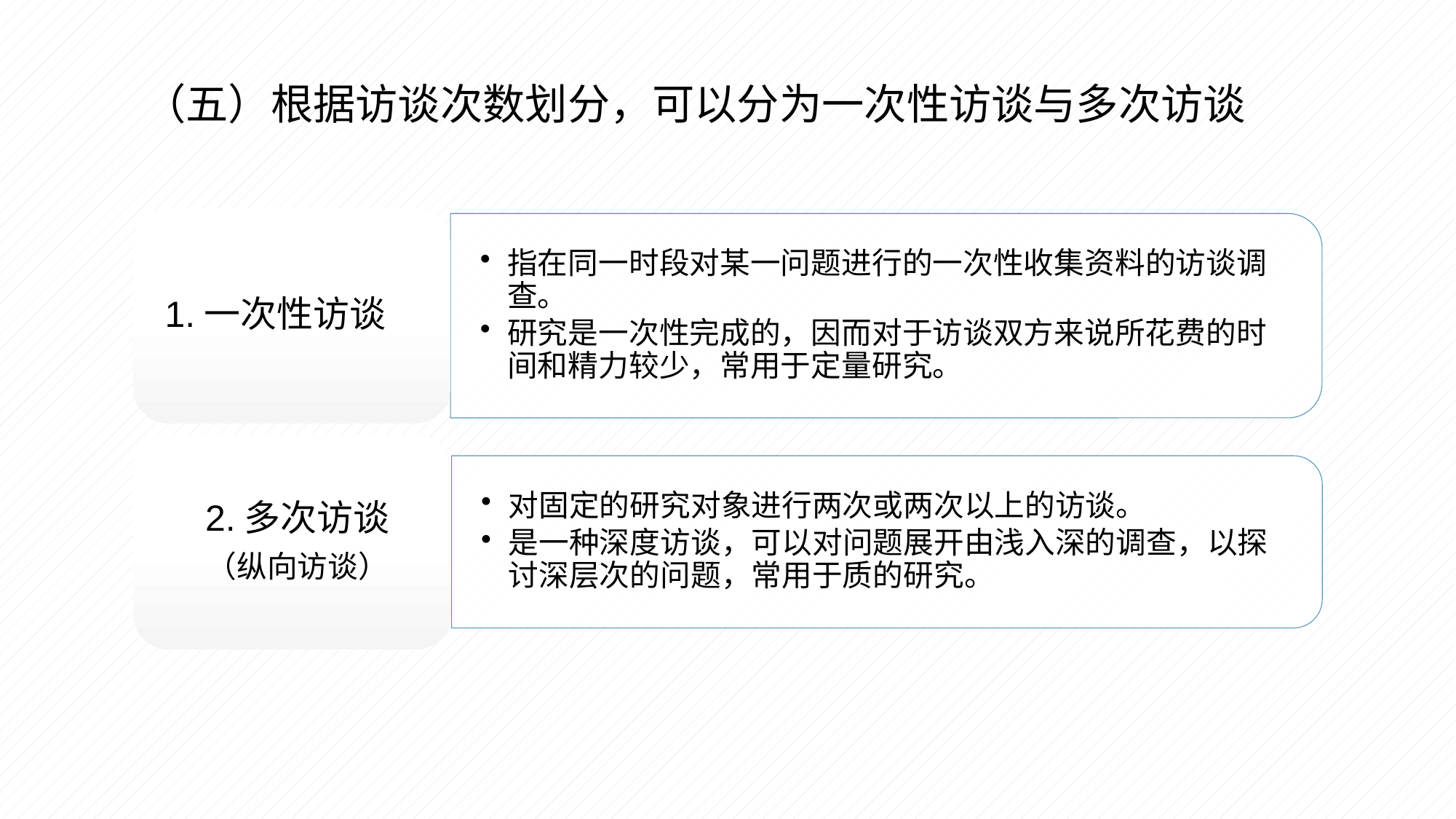

（五）根据访谈次数划分，可以分为一次性访谈与多次访谈
指在同一时段对某一问题进行的一次性收集资料的访谈调查。
研究是一次性完成的，因而对于访谈双方来说所花费的时间和精力较少，常用于定量研究。
1.一次性访谈
对固定的研究对象进行两次或两次以上的访谈。
是一种深度访谈，可以对问题展开由浅入深的调查，以探讨深层次的问题，常用于质的研究。
2.多次访谈
（纵向访谈）